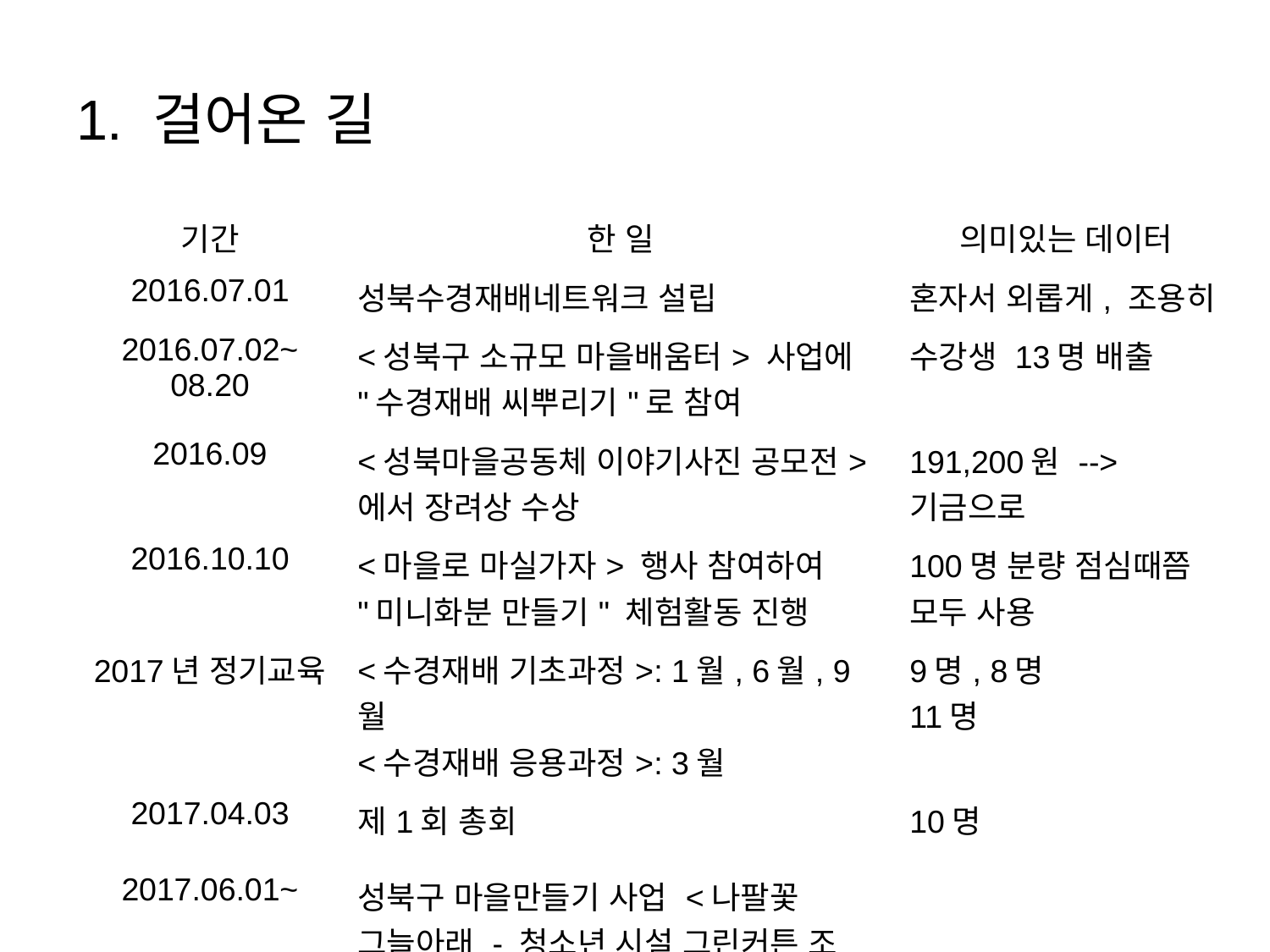

# 1. 걸어온 길
| 기간 | 한 일 | 의미있는 데이터 |
| --- | --- | --- |
| 2016.07.01 | 성북수경재배네트워크 설립 | 혼자서 외롭게, 조용히 |
| 2016.07.02~ 08.20 | <성북구 소규모 마을배움터> 사업에 "수경재배 씨뿌리기"로 참여 | 수강생 13명 배출 |
| 2016.09 | <성북마을공동체 이야기사진 공모전>에서 장려상 수상 | 191,200원 --> 기금으로 |
| 2016.10.10 | <마을로 마실가자> 행사 참여하여 "미니화분 만들기" 체험활동 진행 | 100명 분량 점심때쯤 모두 사용 |
| 2017년 정기교육 | <수경재배 기초과정>: 1월, 6월, 9월 <수경재배 응용과정>: 3월 | 9명, 8명 11명 |
| 2017.04.03 | 제1회 총회 | 10명 |
| 2017.06.01~ | 성북구 마을만들기 사업 <나팔꽃 그늘아래 - 청소년 시설 그린커튼 조성> |  |